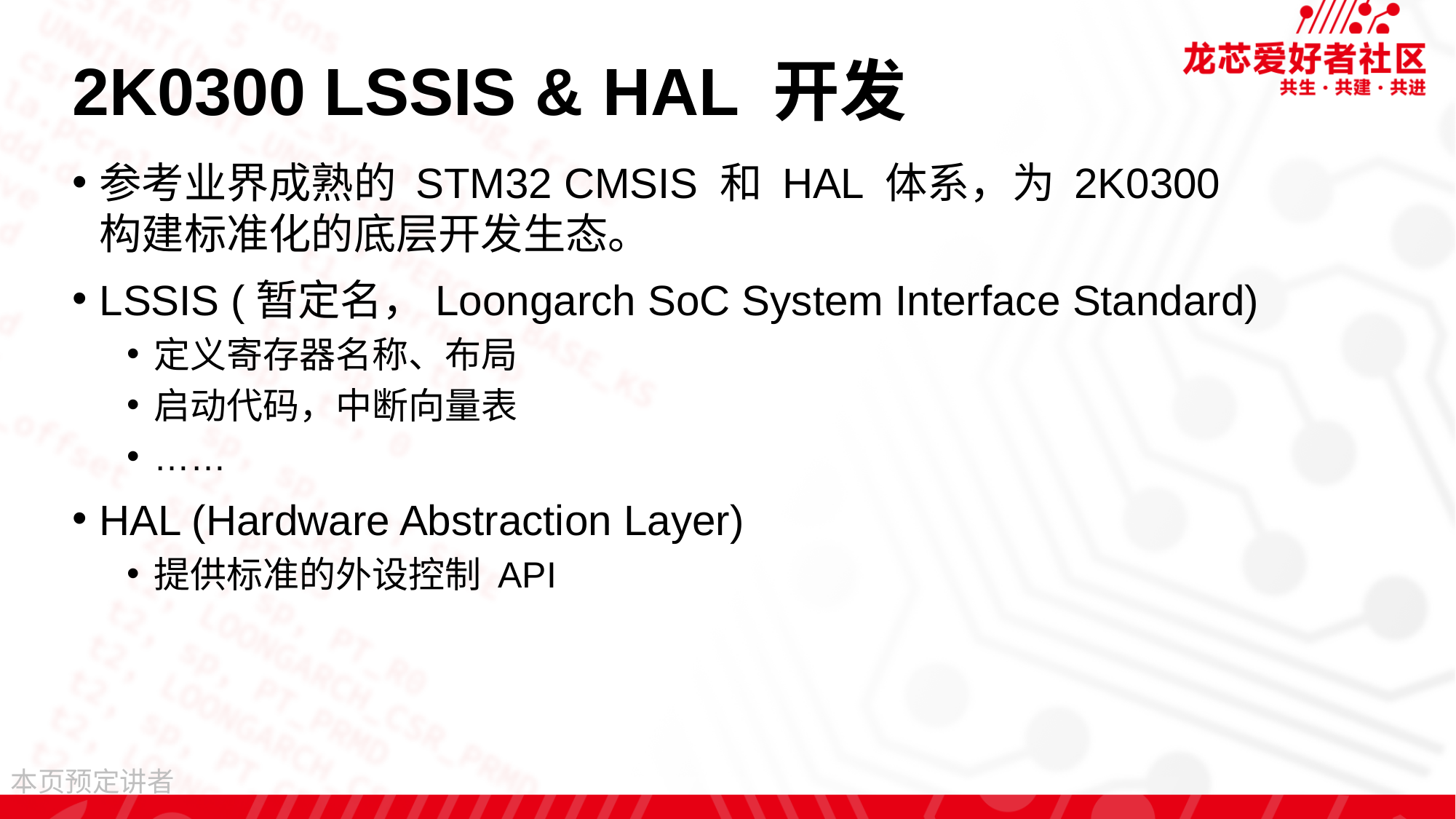

# 2K0300 LSSIS & HAL 开发
参考业界成熟的 STM32 CMSIS 和 HAL 体系，为 2K0300 构建标准化的底层开发生态。
LSSIS (暂定名，Loongarch SoC System Interface Standard)
定义寄存器名称、布局
启动代码，中断向量表
……
HAL (Hardware Abstraction Layer)
提供标准的外设控制 API